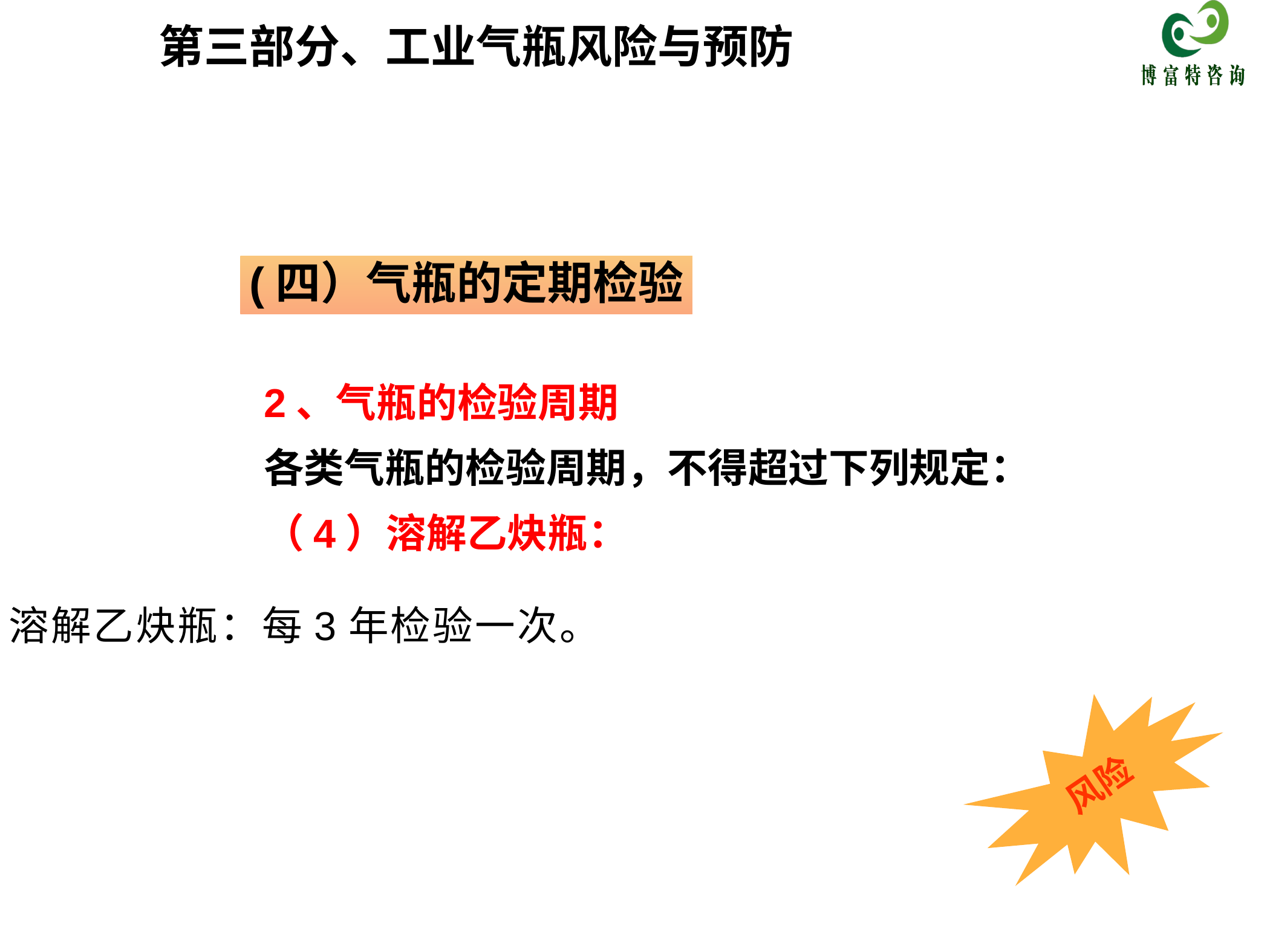

第三部分、工业气瓶风险与预防
(四）气瓶的定期检验
2、气瓶的检验周期
各类气瓶的检验周期，不得超过下列规定：
（4）溶解乙炔瓶：
溶解乙炔瓶：每3年检验一次。
风险